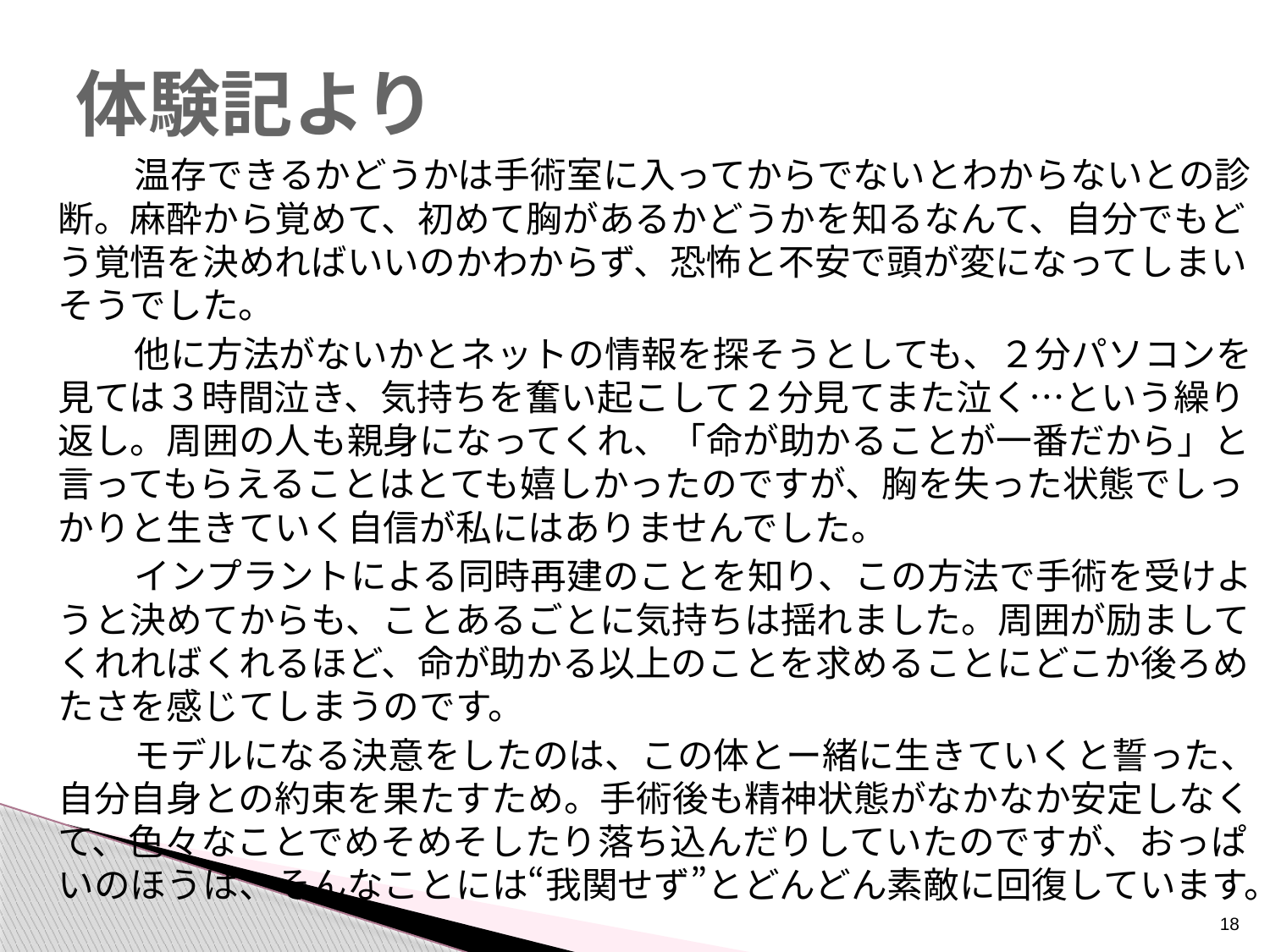

# 体験記より
　　　温存できるかどうかは手術室に入ってからでないとわからないとの診断。麻酔から覚めて、初めて胸があるかどうかを知るなんて、自分でもどう覚悟を決めればいいのかわからず、恐怖と不安で頭が変になってしまいそうでした。
　　　他に方法がないかとネットの情報を探そうとしても、２分パソコンを見ては３時間泣き、気持ちを奮い起こして２分見てまた泣く…という繰り返し。周囲の人も親身になってくれ、「命が助かることが一番だから」と言ってもらえることはとても嬉しかったのですが、胸を失った状態でしっかりと生きていく自信が私にはありませんでした。
　　　インプラントによる同時再建のことを知り、この方法で手術を受けようと決めてからも、ことあるごとに気持ちは揺れました。周囲が励ましてくれればくれるほど、命が助かる以上のことを求めることにどこか後ろめたさを感じてしまうのです。
　　　モデルになる決意をしたのは、この体とー緒に生きていくと誓った、自分自身との約束を果たすため。手術後も精神状態がなかなか安定しなくて、色々なことでめそめそしたり落ち込んだりしていたのですが、おっぱいのほうは、そんなことには“我関せず”とどんどん素敵に回復しています。
18